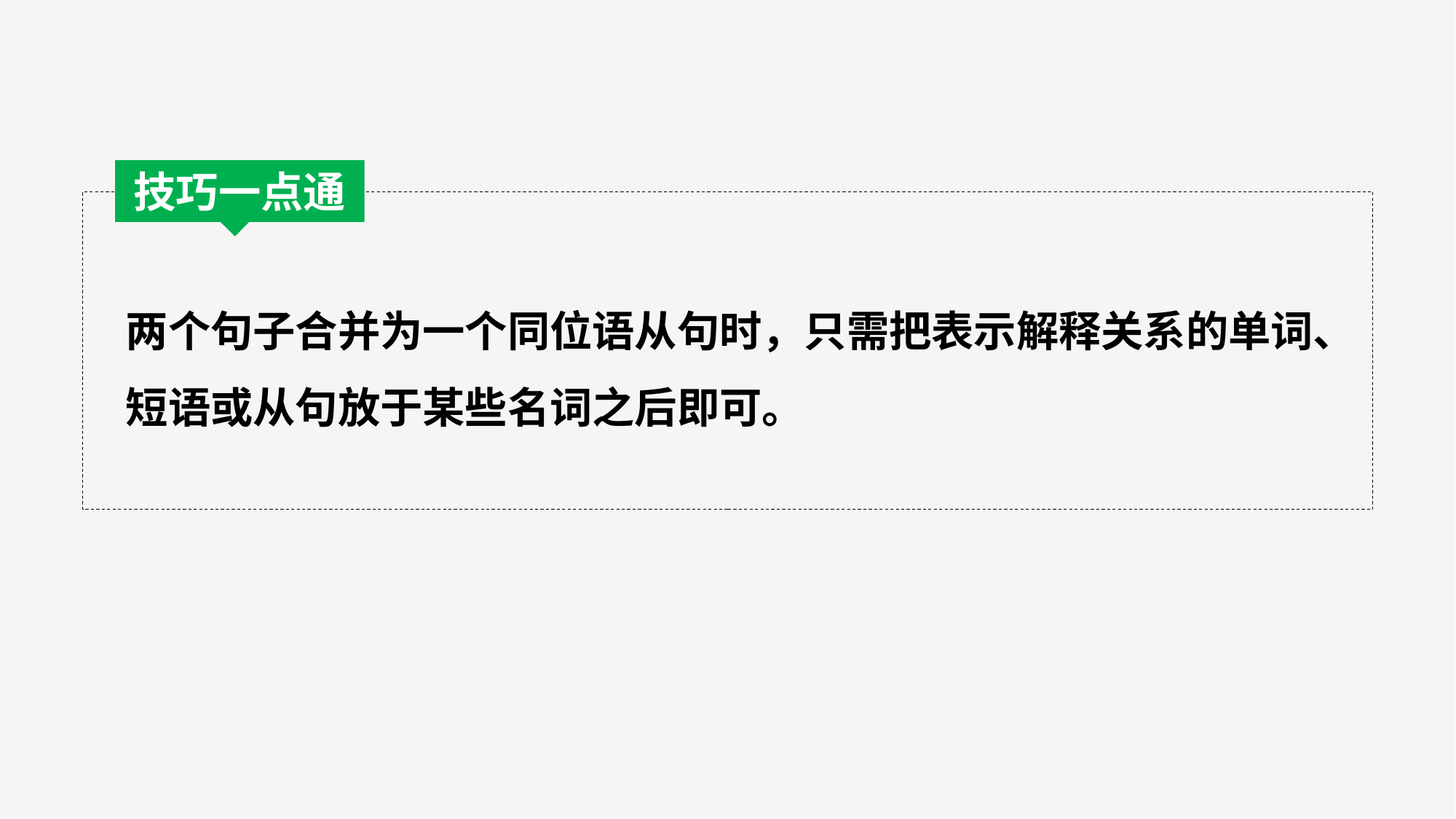

技巧一点通

两个句子合并为一个同位语从句时，只需把表示解释关系的单词、短语或从句放于某些名词之后即可。